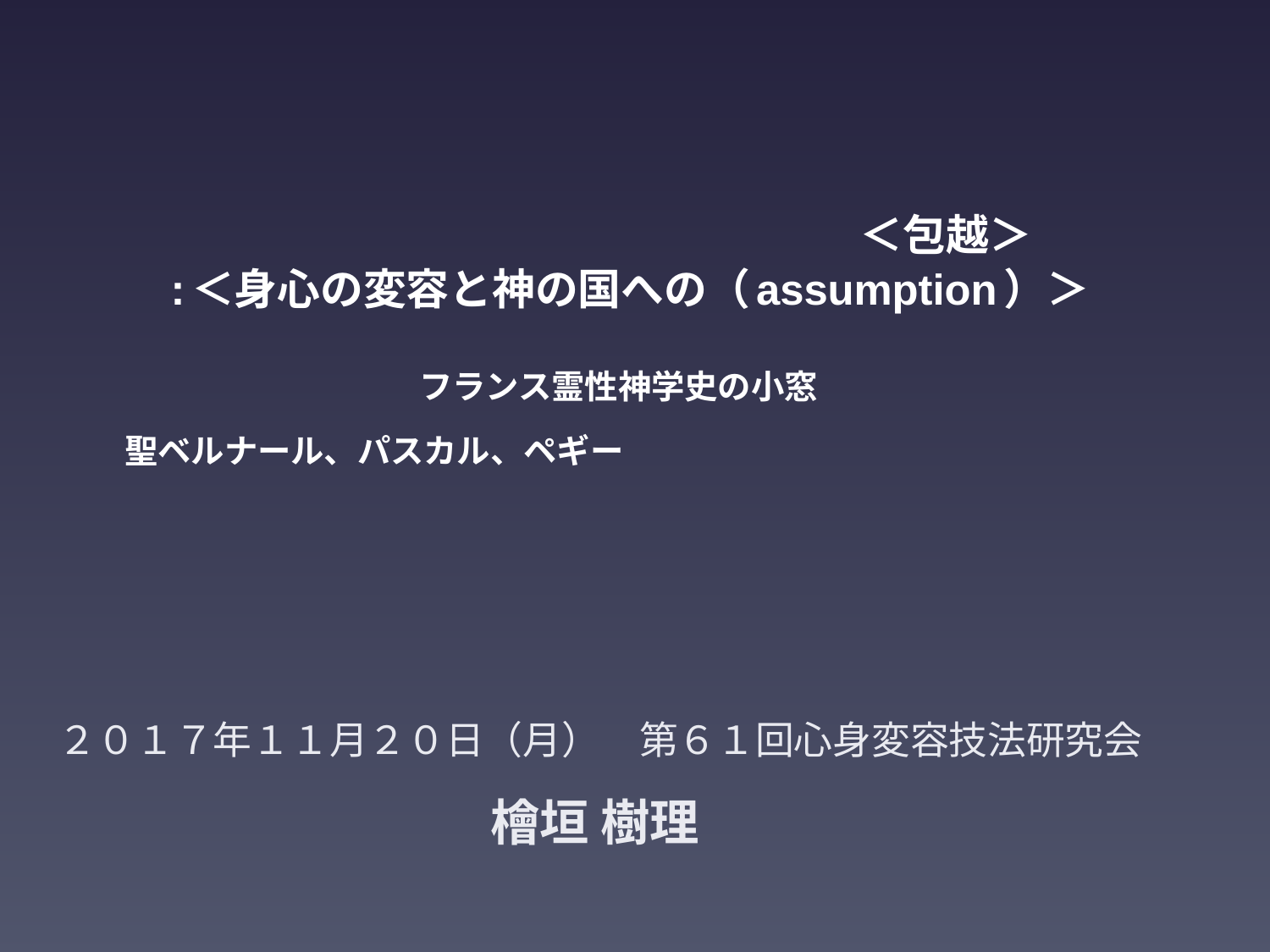

# ＜包越＞　  :＜身心の変容と神の国への（assumption）＞ 　　　　 フランス霊性神学史の小窓　 聖ベルナール、パスカル、ペギー
２０１７年１１月２０日（月）　第６１回心身変容技法研究会
檜垣 樹理